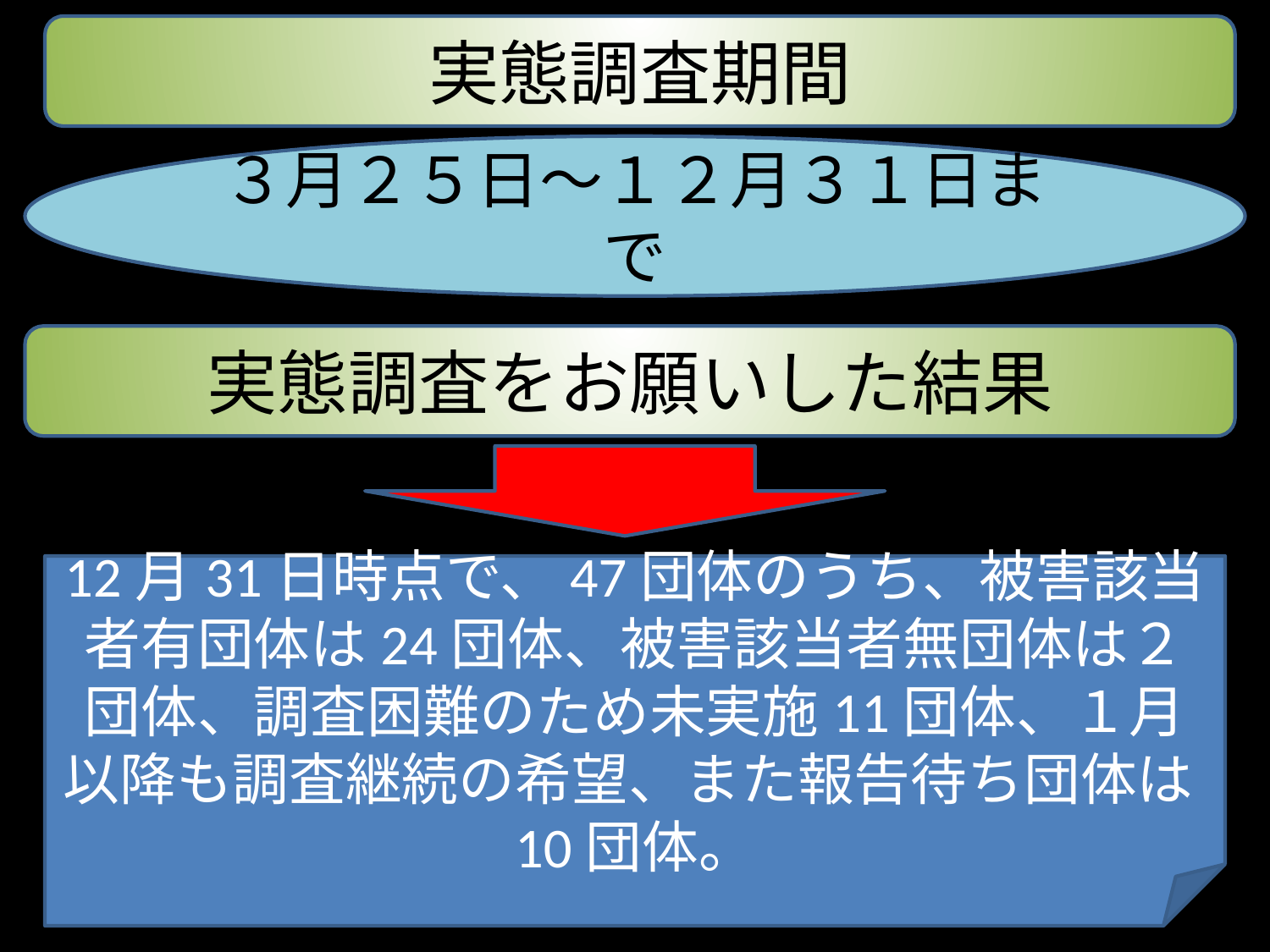

実態調査期間
３月２５日～１２月３１日まで
実態調査をお願いした結果

12月31日時点で、47団体のうち、被害該当者有団体は24団体、被害該当者無団体は２団体、調査困難のため未実施11団体、１月以降も調査継続の希望、また報告待ち団体は10団体。